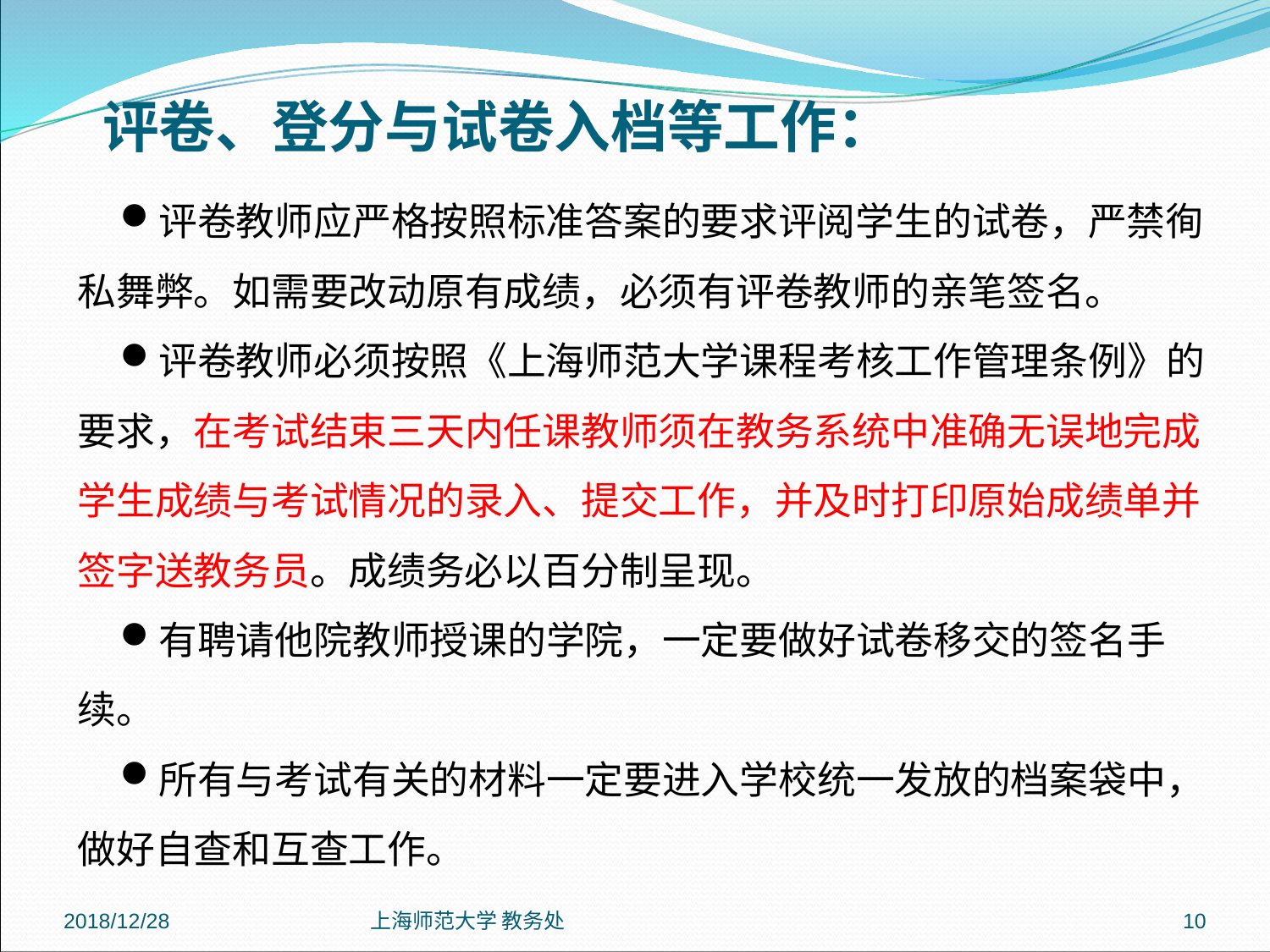

评卷、登分与试卷入档等工作：
评卷教师应严格按照标准答案的要求评阅学生的试卷，严禁徇私舞弊。如需要改动原有成绩，必须有评卷教师的亲笔签名。
评卷教师必须按照《上海师范大学课程考核工作管理条例》的要求，在考试结束三天内任课教师须在教务系统中准确无误地完成学生成绩与考试情况的录入、提交工作，并及时打印原始成绩单并签字送教务员。成绩务必以百分制呈现。
有聘请他院教师授课的学院，一定要做好试卷移交的签名手续。
所有与考试有关的材料一定要进入学校统一发放的档案袋中，做好自查和互查工作。
2018/12/28
上海师范大学 教务处
10